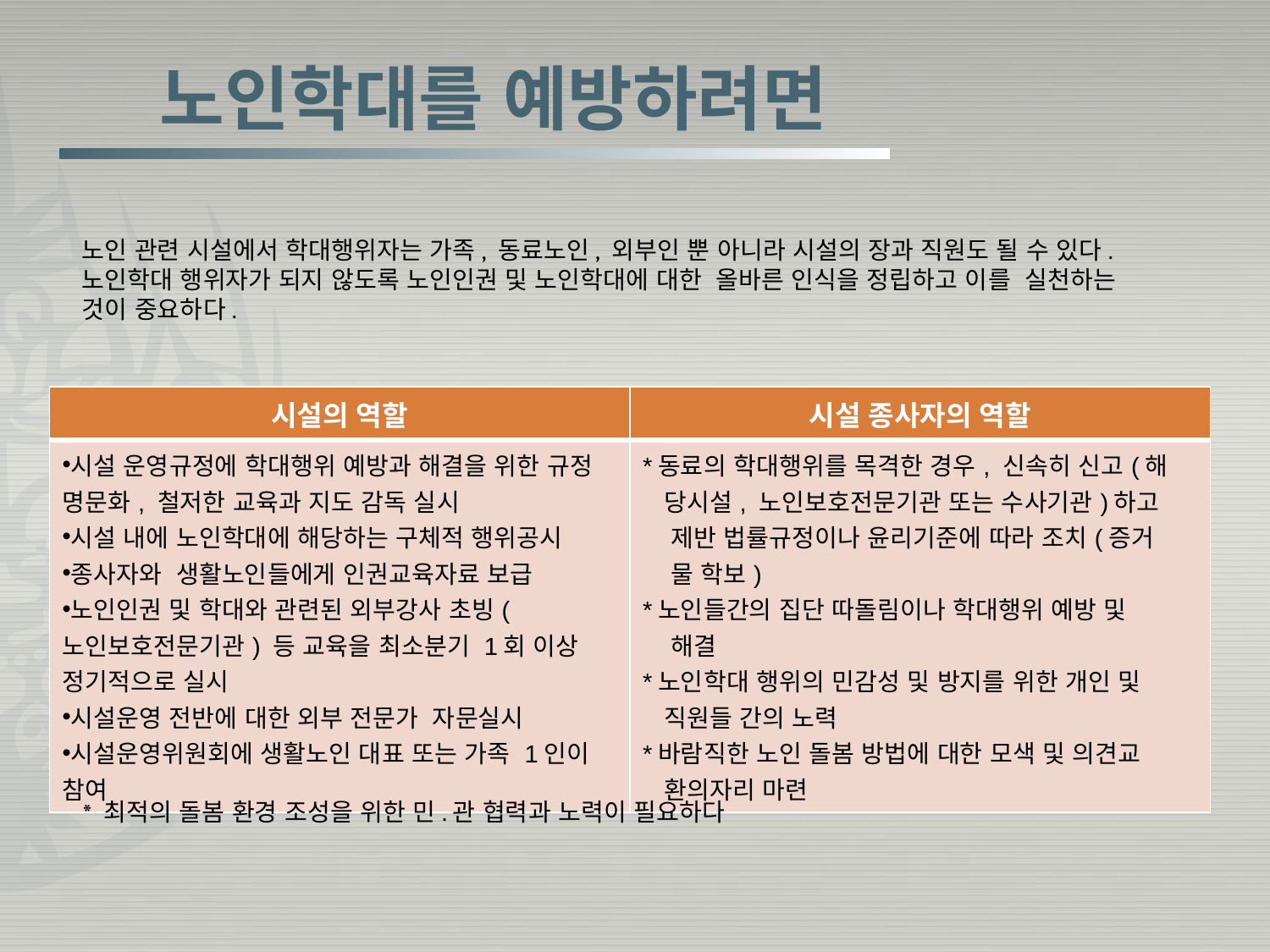

노인학대를 예방하려면
노인 관련 시설에서 학대행위자는 가족, 동료노인, 외부인 뿐 아니라 시설의 장과 직원도 될 수 있다.
노인학대 행위자가 되지 않도록 노인인권 및 노인학대에 대한  올바른 인식을 정립하고 이를  실천하는 것이 중요하다.

* 최적의 돌봄 환경 조성을 위한 민.관 협력과 노력이 필요하다
| 시설의 역할 | 시설 종사자의 역할 |
| --- | --- |
| 시설 운영규정에 학대행위 예방과 해결을 위한 규정 명문화, 철저한 교육과 지도 감독 실시 시설 내에 노인학대에 해당하는 구체적 행위공시 종사자와 생활노인들에게 인권교육자료 보급 노인인권 및 학대와 관련된 외부강사 초빙(노인보호전문기관) 등 교육을 최소분기 1회 이상 정기적으로 실시 시설운영 전반에 대한 외부 전문가 자문실시 시설운영위원회에 생활노인 대표 또는 가족 1인이 참여 | \*동료의 학대행위를 목격한 경우, 신속히 신고(해 당시설, 노인보호전문기관 또는 수사기관)하고 제반 법률규정이나 윤리기준에 따라 조치(증거 물 학보) \*노인들간의 집단 따돌림이나 학대행위 예방 및 해결 \*노인학대 행위의 민감성 및 방지를 위한 개인 및 직원들 간의 노력 \*바람직한 노인 돌봄 방법에 대한 모색 및 의견교 환의자리 마련 |